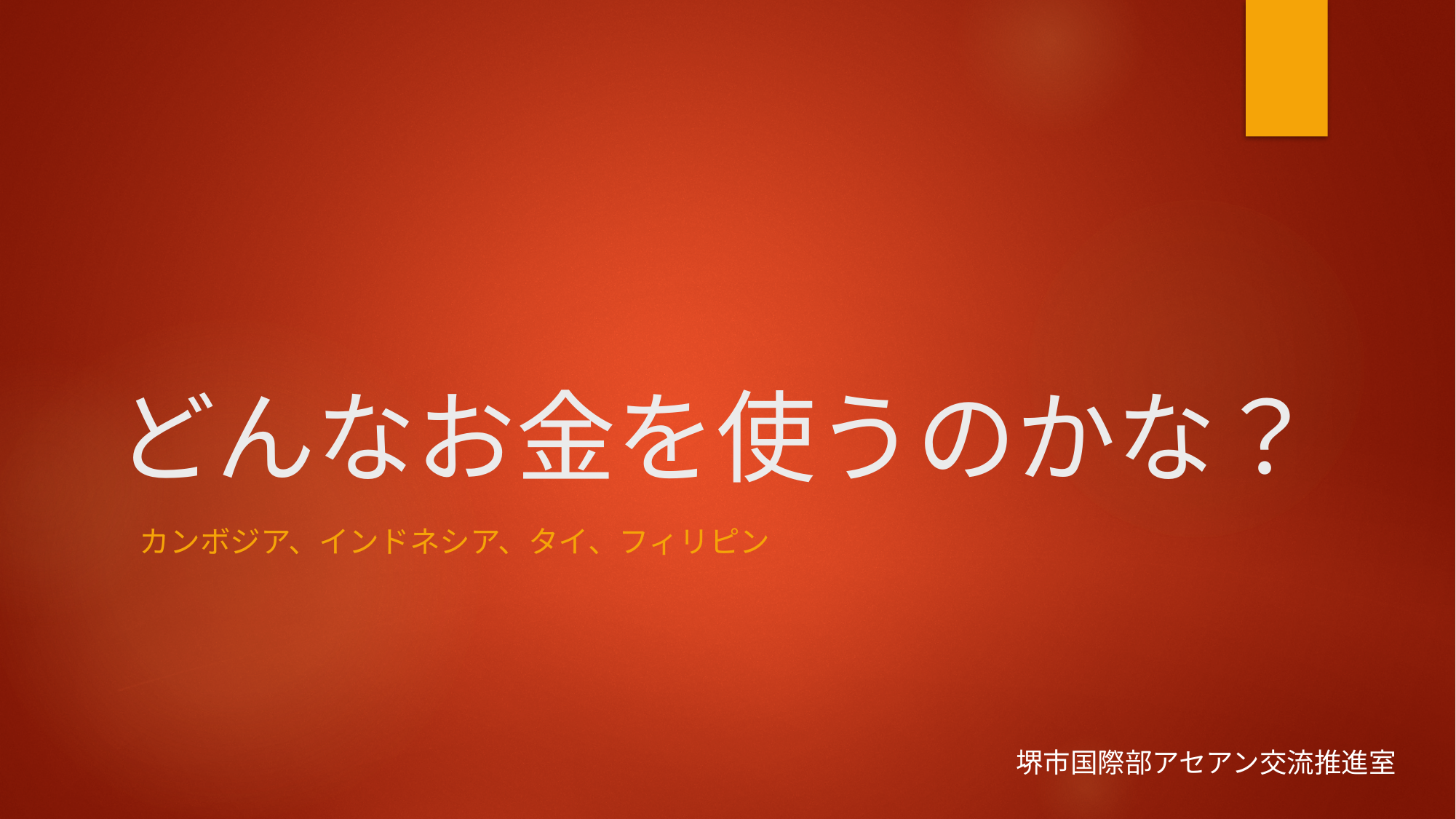

# どんなお金を使うのかな？
カンボジア、インドネシア、タイ、フィリピン
堺市国際部アセアン交流推進室